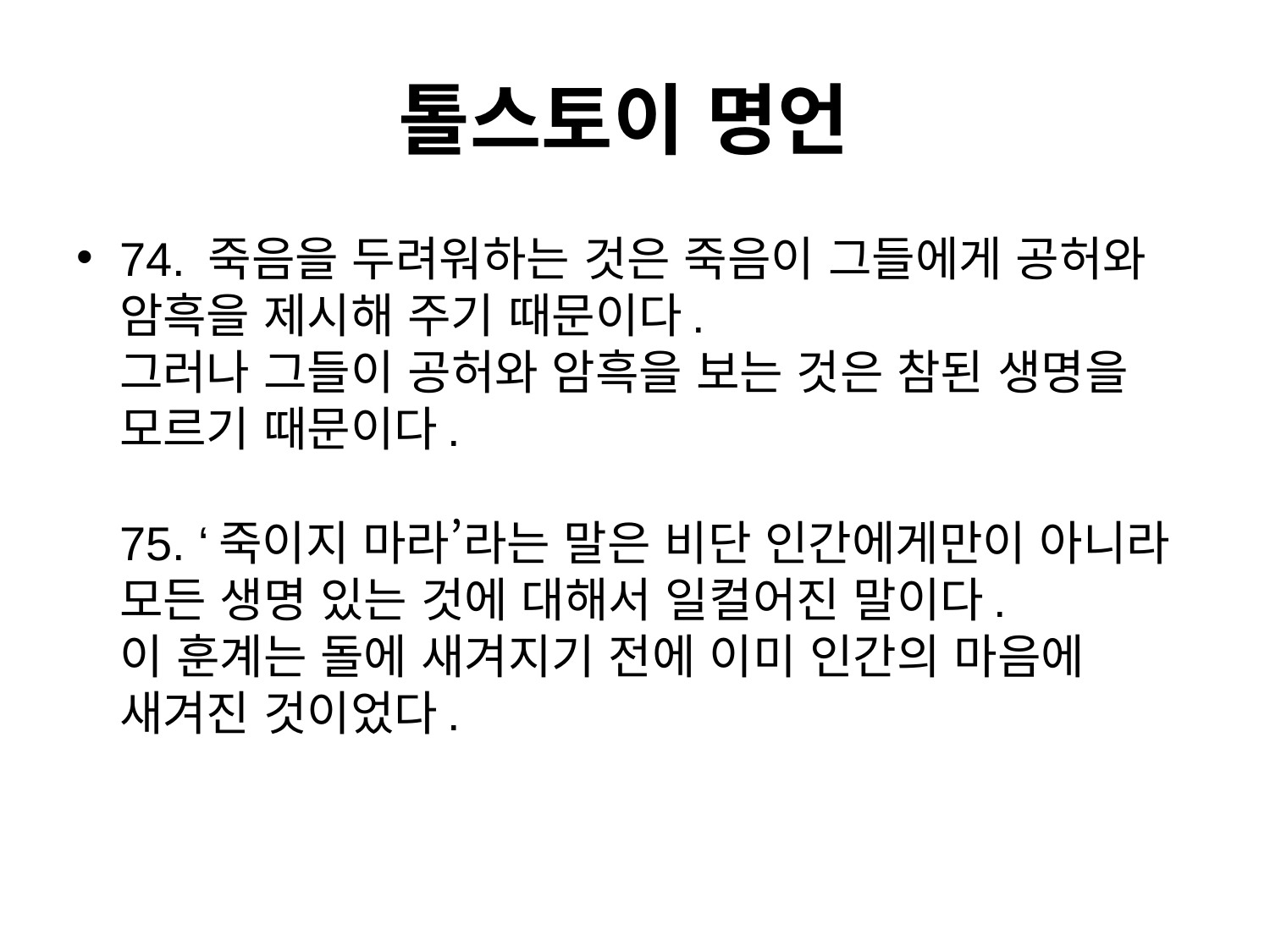

# 톨스토이 명언
74. 죽음을 두려워하는 것은 죽음이 그들에게 공허와 암흑을 제시해 주기 때문이다.
그러나 그들이 공허와 암흑을 보는 것은 참된 생명을 모르기 때문이다.
75. ‘죽이지 마라’라는 말은 비단 인간에게만이 아니라
모든 생명 있는 것에 대해서 일컬어진 말이다.
이 훈계는 돌에 새겨지기 전에 이미 인간의 마음에 새겨진 것이었다.